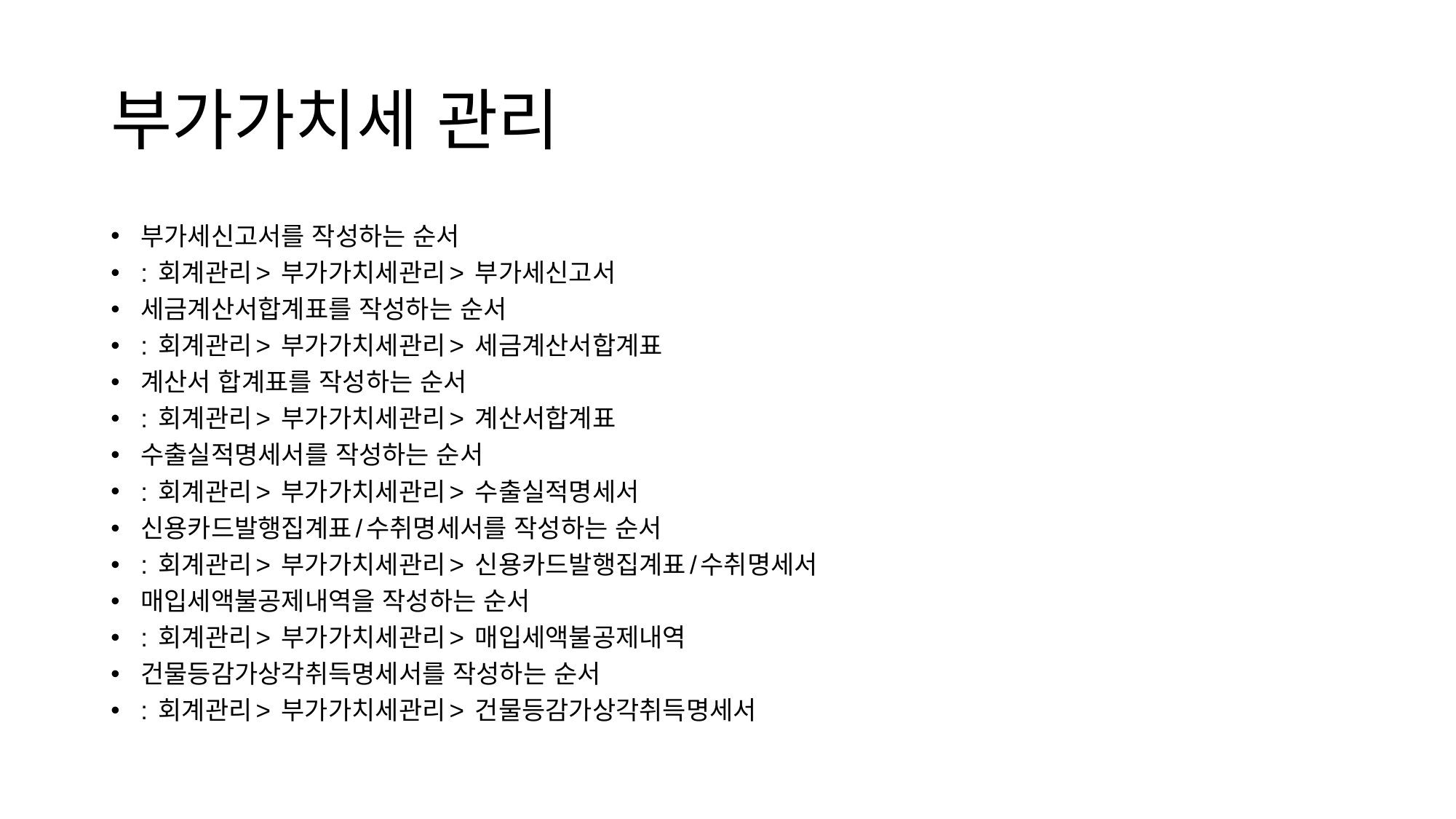

# 부가가치세 관리
부가세신고서를 작성하는 순서
: 회계관리> 부가가치세관리> 부가세신고서
세금계산서합계표를 작성하는 순서
: 회계관리> 부가가치세관리> 세금계산서합계표
계산서 합계표를 작성하는 순서
: 회계관리> 부가가치세관리> 계산서합계표
수출실적명세서를 작성하는 순서
: 회계관리> 부가가치세관리> 수출실적명세서
신용카드발행집계표/수취명세서를 작성하는 순서
: 회계관리> 부가가치세관리> 신용카드발행집계표/수취명세서
매입세액불공제내역을 작성하는 순서
: 회계관리> 부가가치세관리> 매입세액불공제내역
건물등감가상각취득명세서를 작성하는 순서
: 회계관리> 부가가치세관리> 건물등감가상각취득명세서